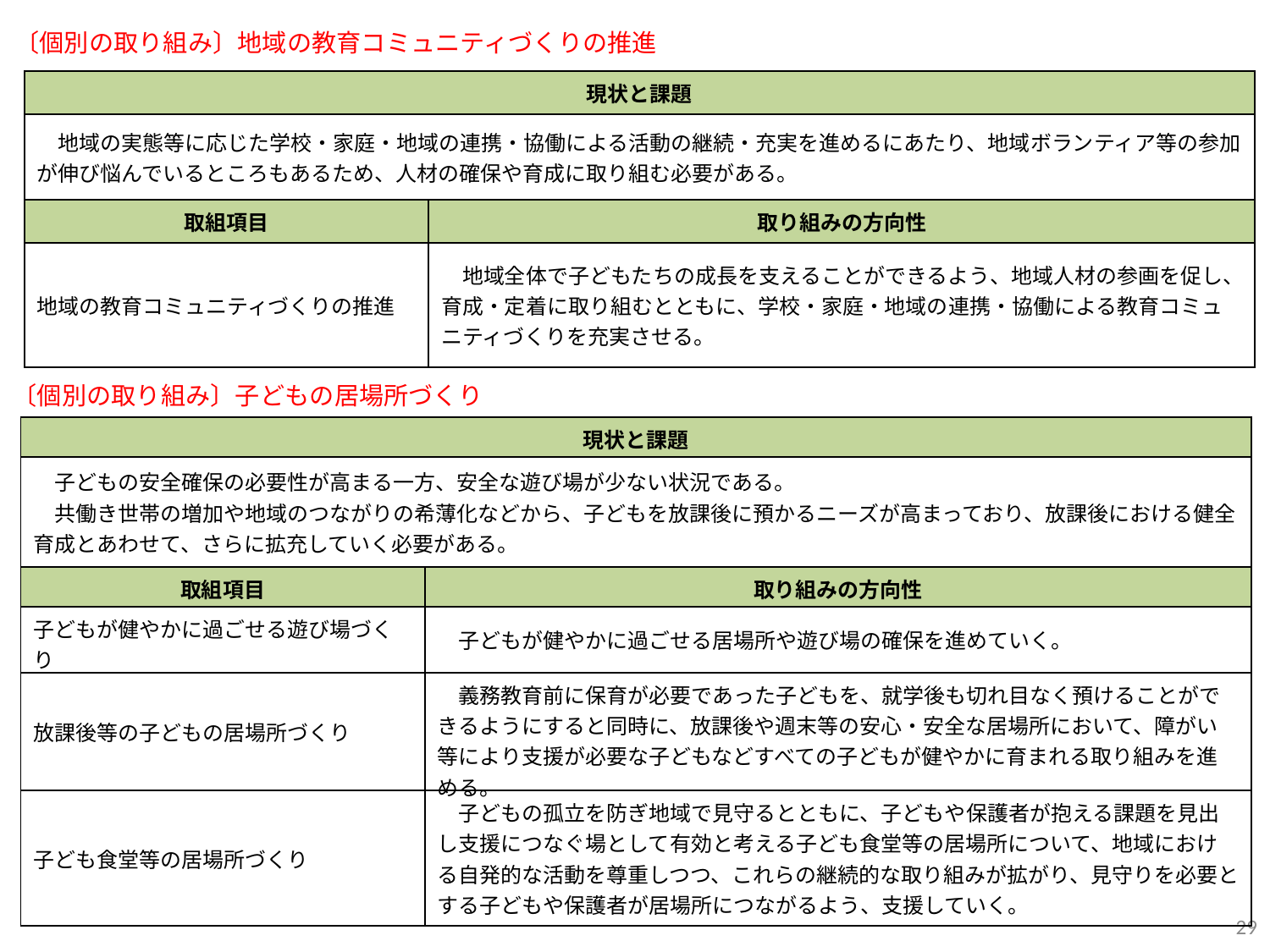

〔個別の取り組み〕地域の教育コミュニティづくりの推進
| 現状と課題 |  |
| --- | --- |
| 地域の実態等に応じた学校・家庭・地域の連携・協働による活動の継続・充実を進めるにあたり、地域ボランティア等の参加が伸び悩んでいるところもあるため、人材の確保や育成に取り組む必要がある。 |  |
| 取組項目 | 取り組みの方向性 |
| 地域の教育コミュニティづくりの推進 | 地域全体で子どもたちの成長を支えることができるよう、地域人材の参画を促し、育成・定着に取り組むとともに、学校・家庭・地域の連携・協働による教育コミュニティづくりを充実させる。 |
〔個別の取り組み〕子どもの居場所づくり
| 現状と課題 |  |
| --- | --- |
| 子どもの安全確保の必要性が高まる一方、安全な遊び場が少ない状況である。 　共働き世帯の増加や地域のつながりの希薄化などから、子どもを放課後に預かるニーズが高まっており、放課後における健全育成とあわせて、さらに拡充していく必要がある。 |  |
| 取組項目 | 取り組みの方向性 |
| 子どもが健やかに過ごせる遊び場づくり | 子どもが健やかに過ごせる居場所や遊び場の確保を進めていく。 |
| 放課後等の子どもの居場所づくり | 義務教育前に保育が必要であった子どもを、就学後も切れ目なく預けることができるようにすると同時に、放課後や週末等の安心・安全な居場所において、障がい等により支援が必要な子どもなどすべての子どもが健やかに育まれる取り組みを進める。 |
| 子ども食堂等の居場所づくり | 子どもの孤立を防ぎ地域で見守るとともに、子どもや保護者が抱える課題を見出し支援につなぐ場として有効と考える子ども食堂等の居場所について、地域における自発的な活動を尊重しつつ、これらの継続的な取り組みが拡がり、見守りを必要とする子どもや保護者が居場所につながるよう、支援していく。 |
29